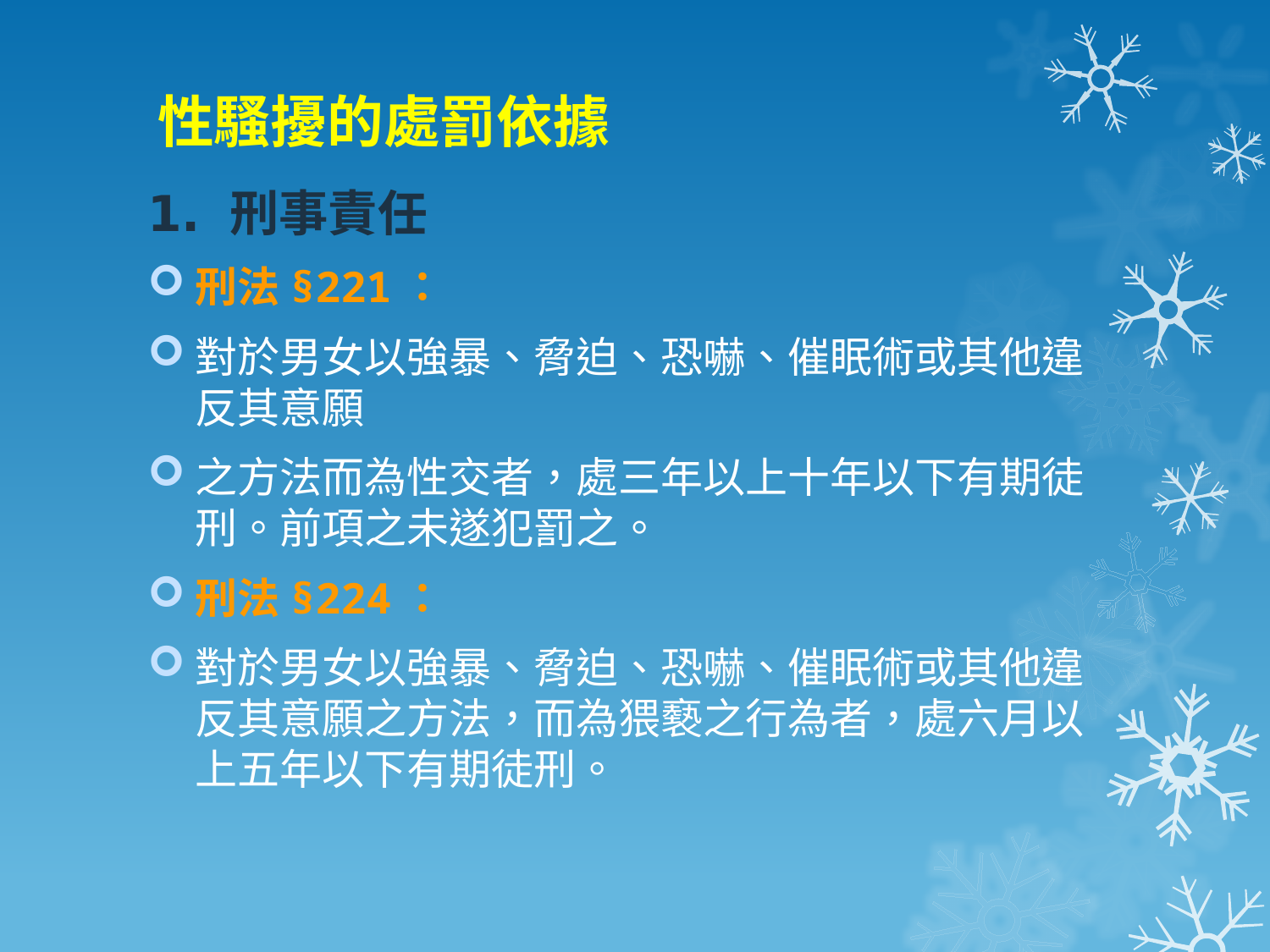

# 性騷擾的處罰依據
1. 刑事責任
刑法§221：
對於男女以強暴、脅迫、恐嚇、催眠術或其他違反其意願
之方法而為性交者，處三年以上十年以下有期徒刑。前項之未遂犯罰之。
刑法§224：
對於男女以強暴、脅迫、恐嚇、催眠術或其他違反其意願之方法，而為猥褻之行為者，處六月以上五年以下有期徒刑。